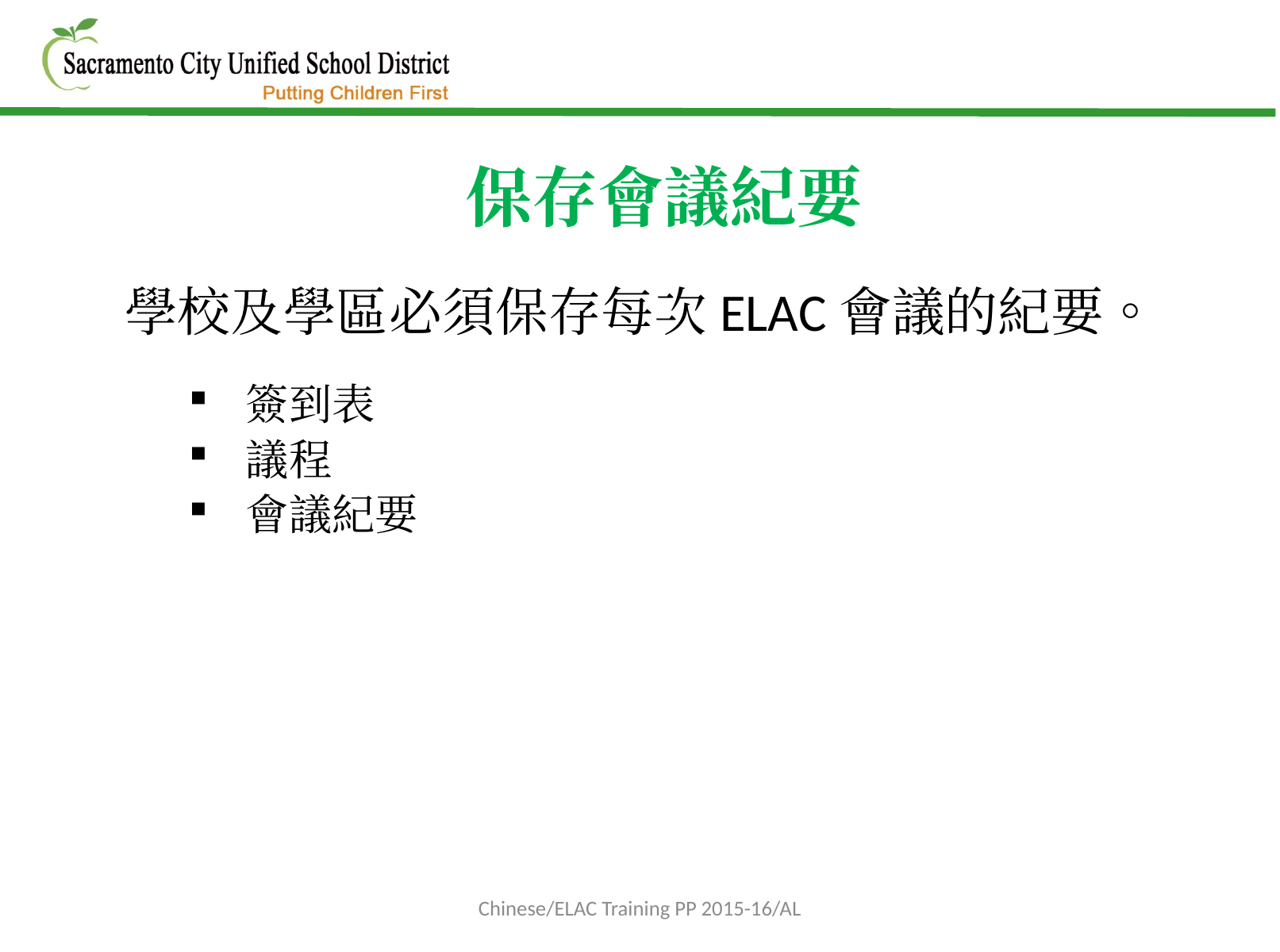

保存會議紀要

學校及學區必須保存每次ELAC會議的紀要。

簽到表
議程
會議紀要

Chinese/ELAC Training PP 2015-16/AL